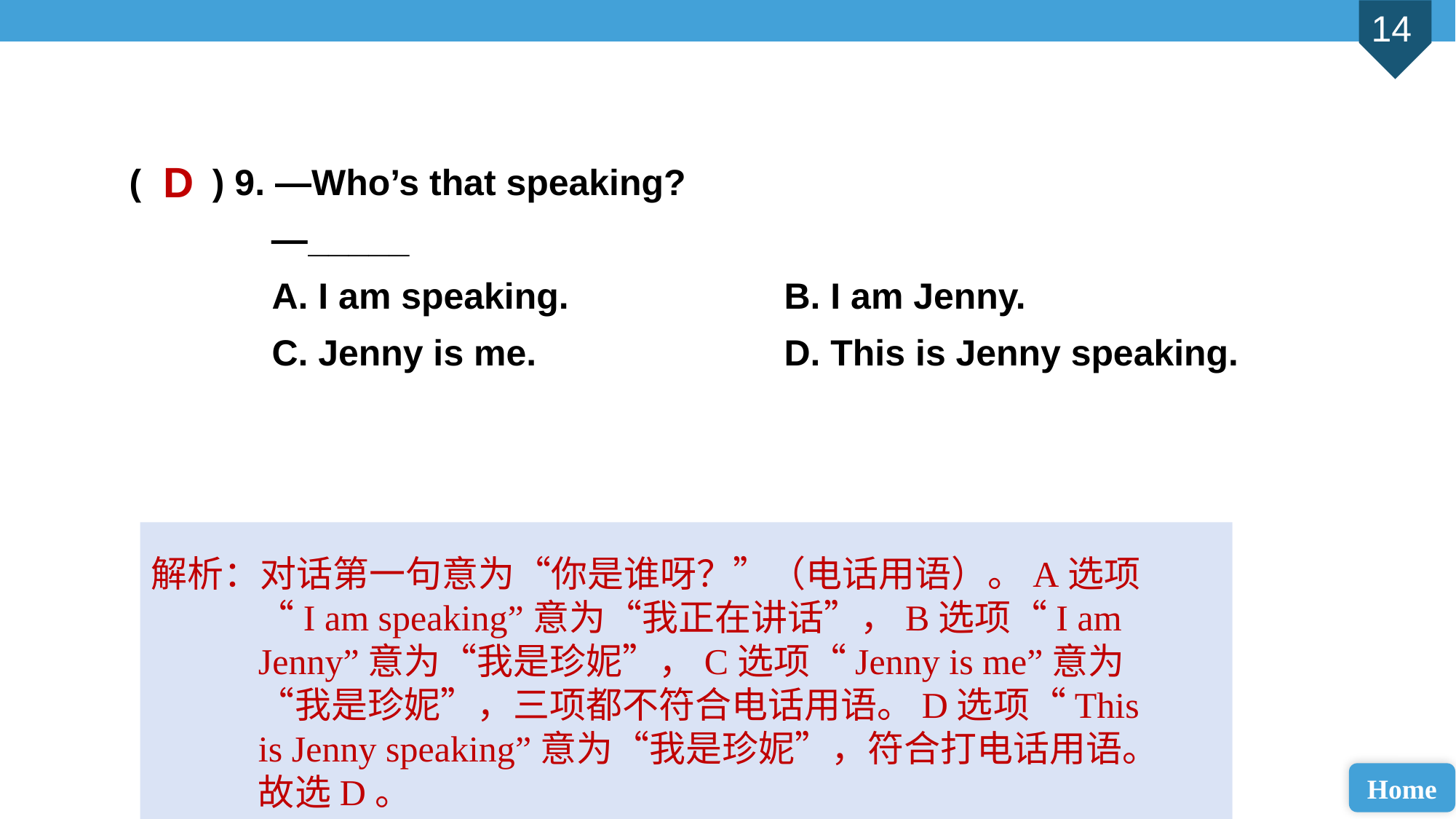

(       ) 9. —Who’s that speaking?
              —_____
              A. I am speaking. 		B. I am Jenny.
              C. Jenny is me. 			D. This is Jenny speaking.
D

解析：对话第一句意为“你是谁呀？”（电话用语）。A选项“I am speaking”意为“我正在讲话”，B选项“I am Jenny”意为“我是珍妮”，C选项“Jenny is me”意为“我是珍妮”，三项都不符合电话用语。D选项“This is Jenny speaking”意为“我是珍妮”，符合打电话用语。故选D。